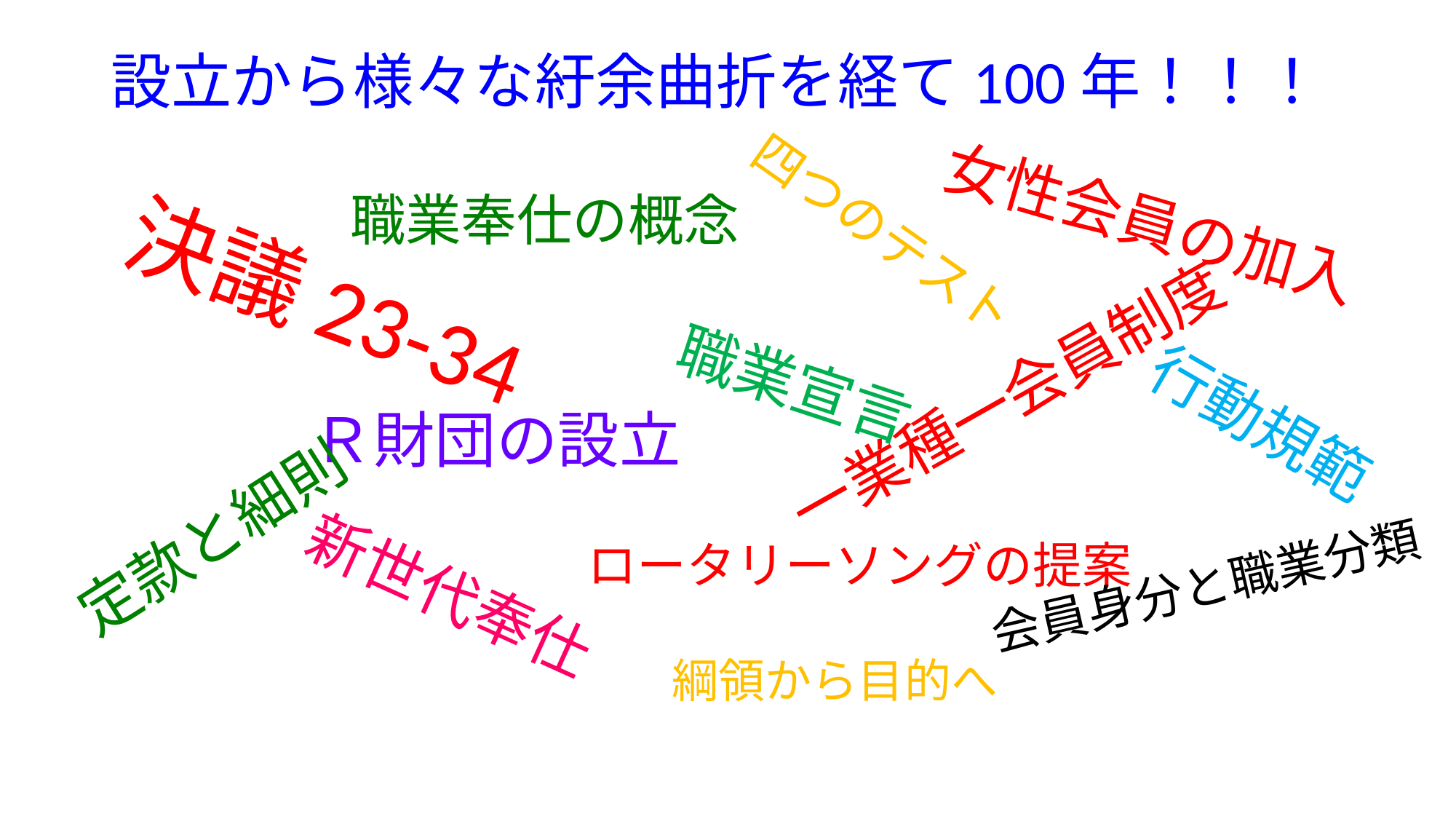

# 設立から様々な紆余曲折を経て100年！！！
女性会員の加入

職業奉仕の概念

四つのテスト

決議23-34

職業宣言

一業種一会員制度

行動規範

Ｒ財団の設立

定款と細則

ロータリーソングの提案

会員身分と職業分類

新世代奉仕

綱領から目的へ